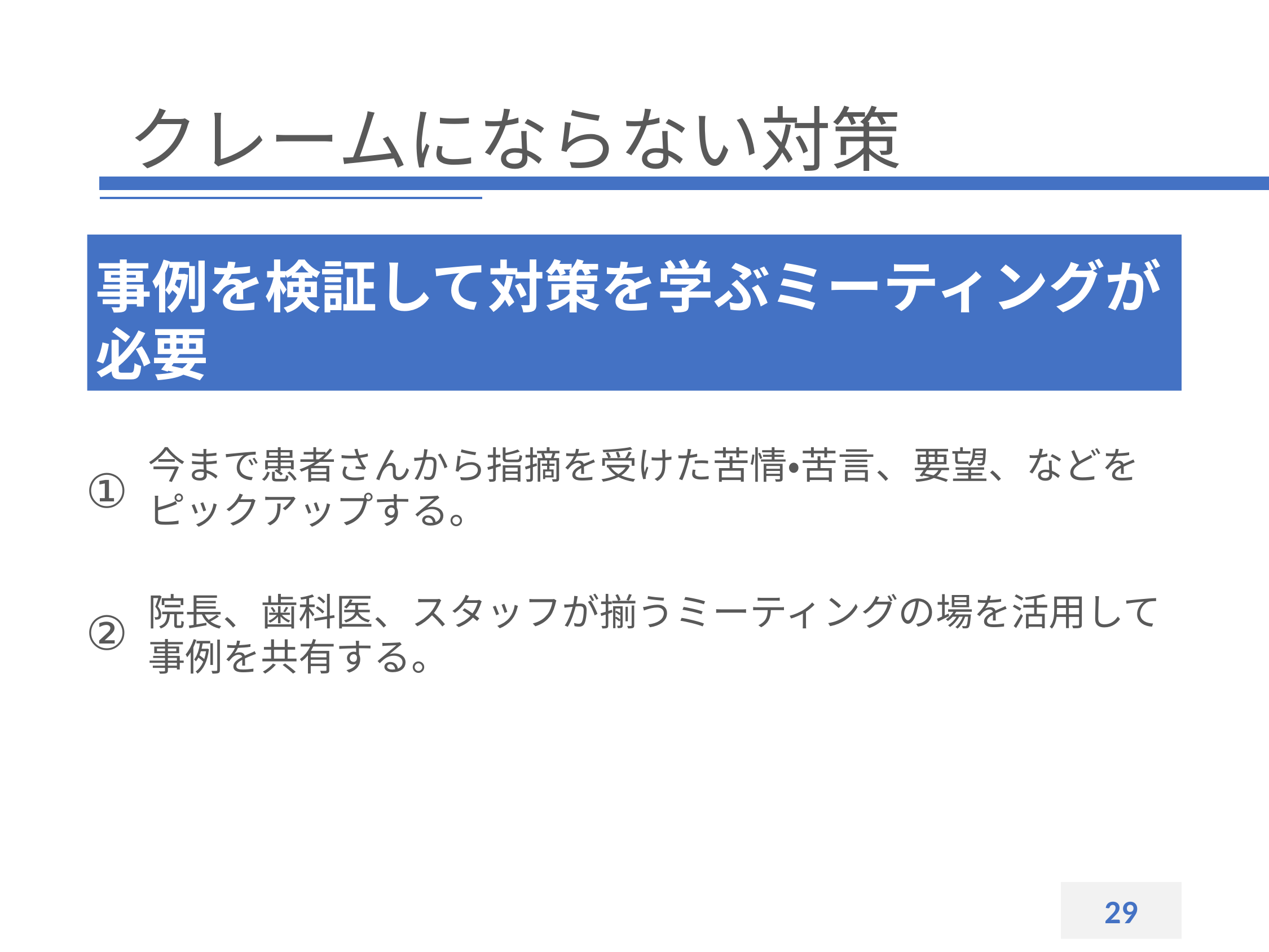

クレームにならない対策
事例を検証して対策を学ぶミーティングが必要
今まで患者さんから指摘を受けた苦情・苦言、要望、などをピックアップする。
①
院長、歯科医、スタッフが揃うミーティングの場を活用して事例を共有する。
②
29